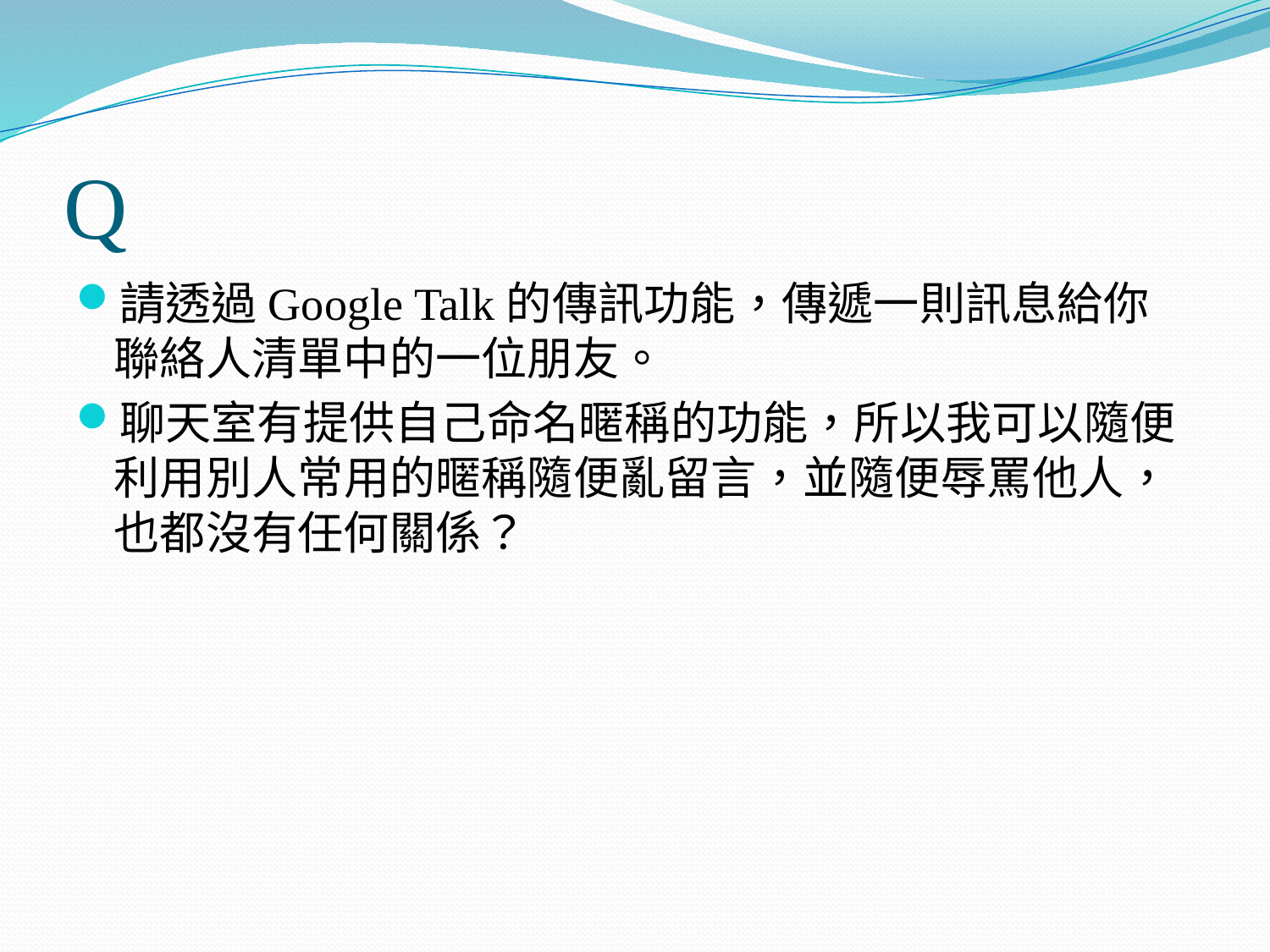

# Q
請透過Google Talk的傳訊功能，傳遞一則訊息給你聯絡人清單中的一位朋友。
聊天室有提供自己命名暱稱的功能，所以我可以隨便利用別人常用的暱稱隨便亂留言，並隨便辱罵他人，也都沒有任何關係？